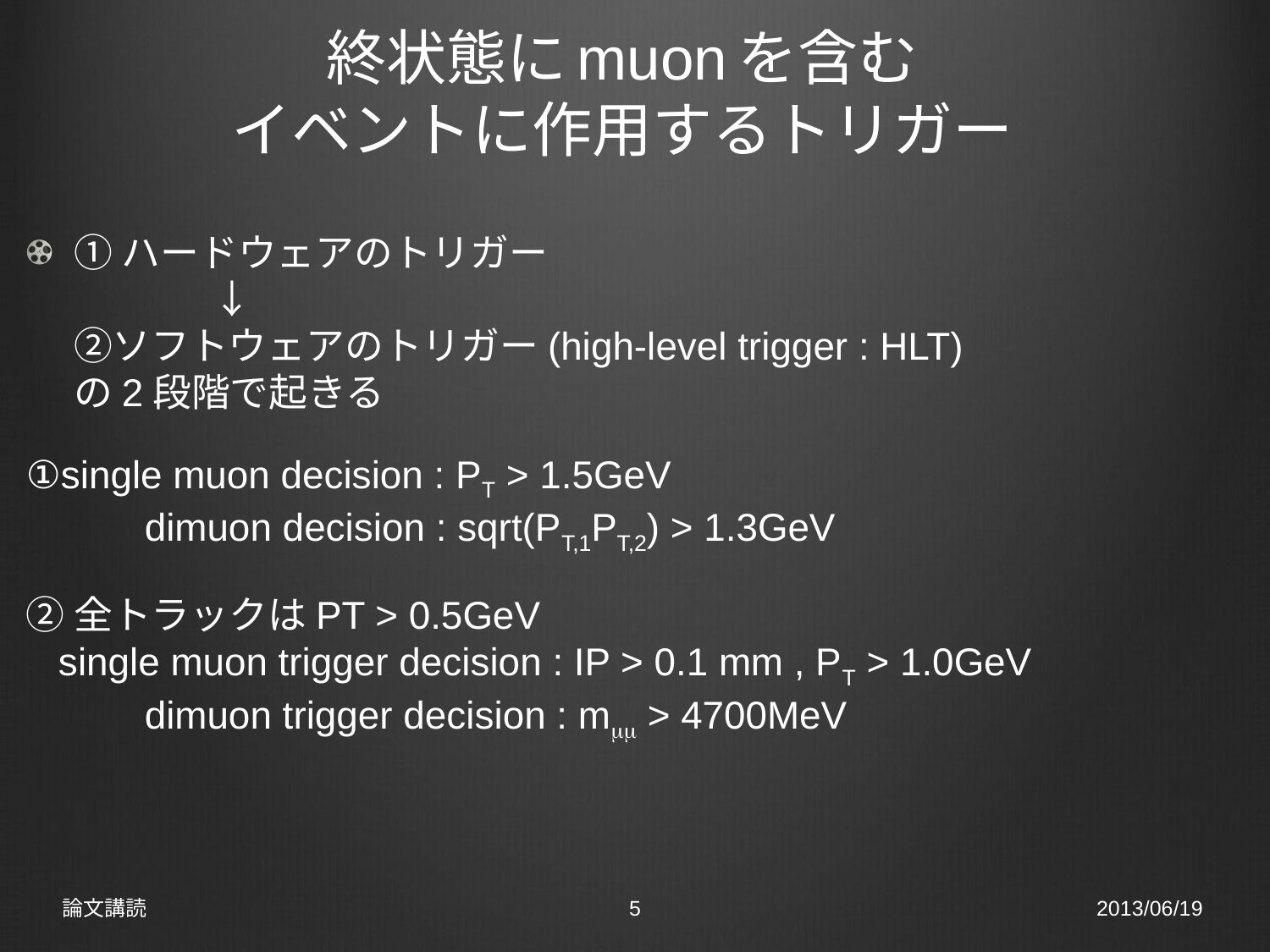

# 終状態にmuonを含む イベントに作用するトリガー
①ハードウェアのトリガー　
                ↓　
②ソフトウェアのトリガー(high-level trigger : HLT)
の2段階で起きる
①single muon decision : PT > 1.5GeV
           dimuon decision : sqrt(PT,1PT,2) > 1.3GeV
②全トラックはPT > 0.5GeV
   single muon trigger decision : IP > 0.1 mm , PT > 1.0GeV
           dimuon trigger decision : mμμ > 4700MeV

論文講読
5
2013/06/19